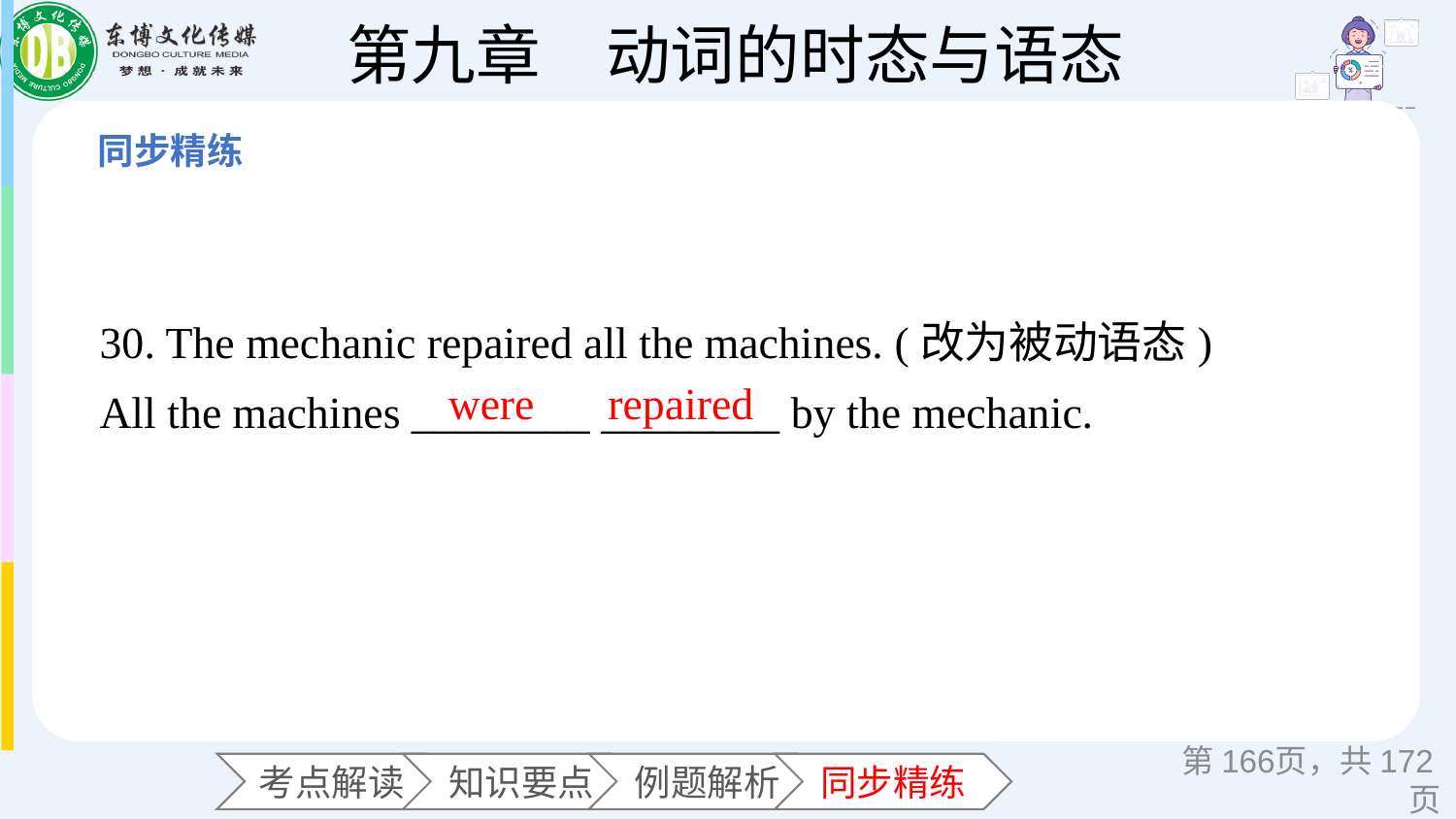

30. The mechanic repaired all the machines. (改为被动语态)
All the machines ________ ________ by the mechanic.
were
repaired
第166页，共172页